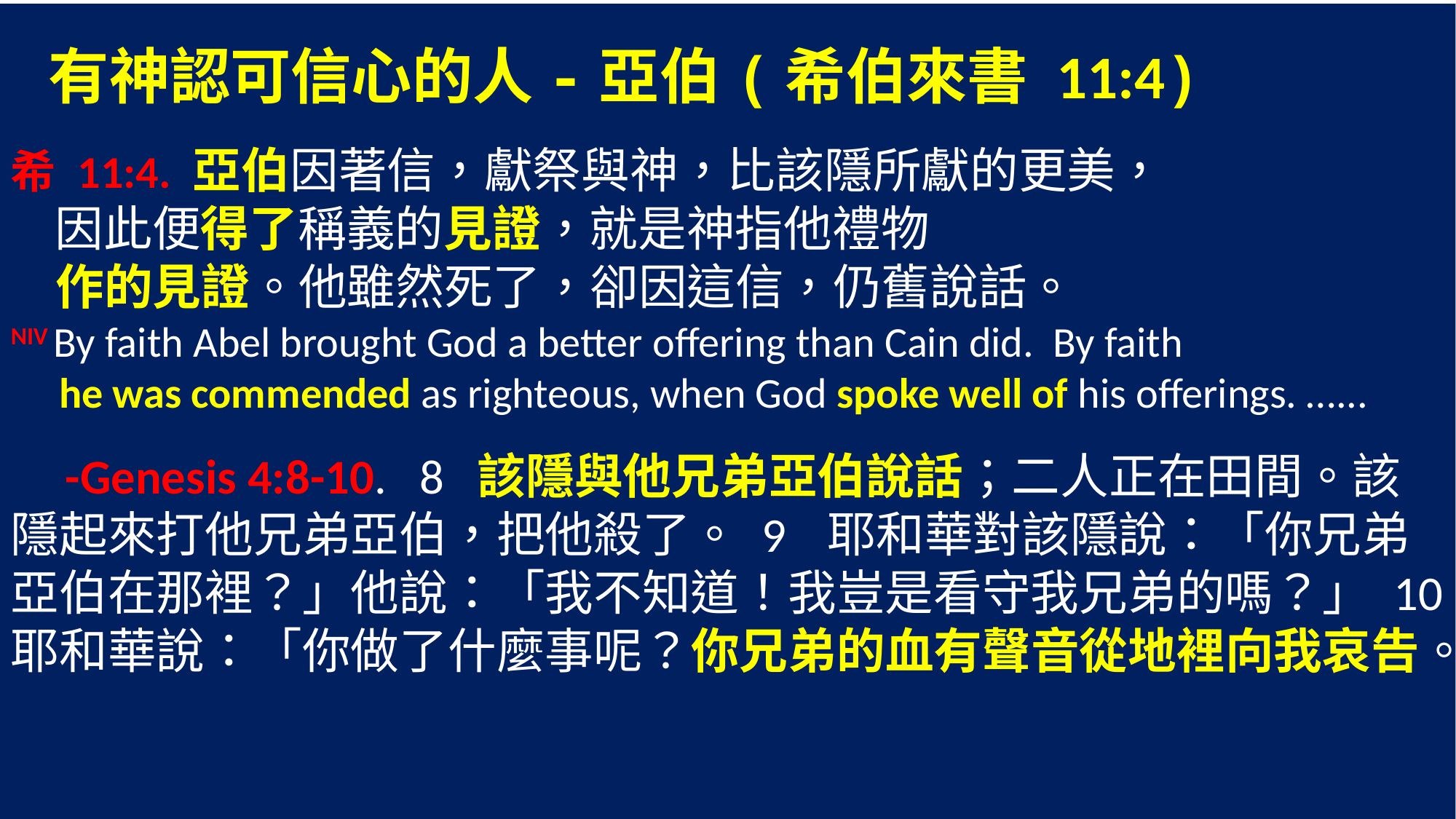

有神認可信心的人-亞伯(希伯來書 11:4)

希 11:4. 亞伯因著信，獻祭與神，比該隱所獻的更美，
   因此便得了稱義的見證，就是神指他禮物
   作的見證。他雖然死了，卻因這信，仍舊說話。
NIV By faith Abel brought God a better offering than Cain did.  By faith
     he was commended as righteous, when God spoke well of his offerings. …...

     -Genesis 4:8-10.   8  該隱與他兄弟亞伯說話；二人正在田間。該隱起來打他兄弟亞伯，把他殺了。 9 耶和華對該隱說：「你兄弟亞伯在那裡？」他說：「我不知道！我豈是看守我兄弟的嗎？」 10 耶和華說：「你做了什麼事呢？你兄弟的血有聲音從地裡向我哀告。